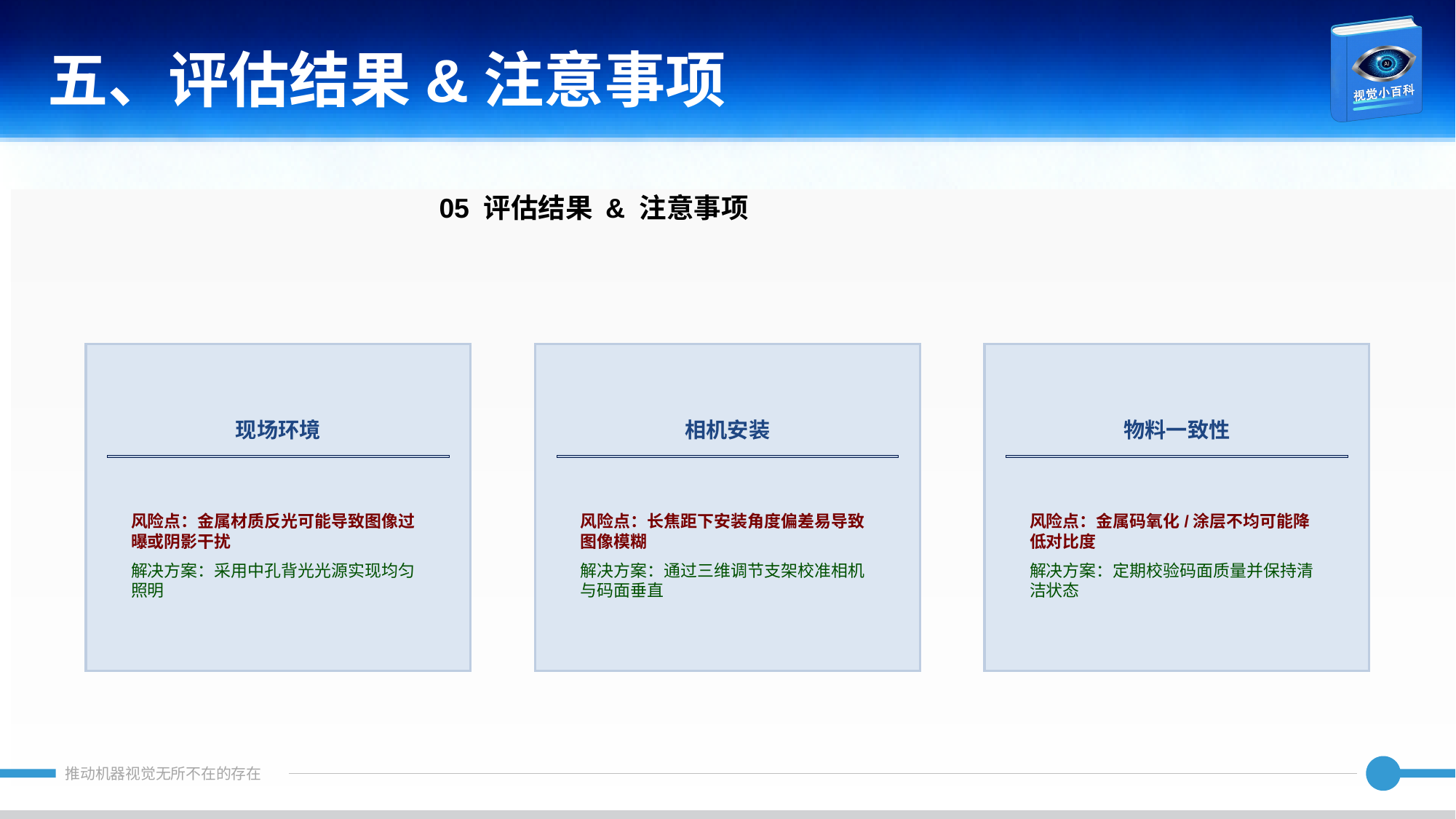

五、评估结果&注意事项

05 评估结果 & 注意事项

现场环境

相机安装

物料一致性

风险点：金属材质反光可能导致图像过曝或阴影干扰
解决方案：采用中孔背光光源实现均匀照明

风险点：长焦距下安装角度偏差易导致图像模糊
解决方案：通过三维调节支架校准相机与码面垂直

风险点：金属码氧化/涂层不均可能降低对比度
解决方案：定期校验码面质量并保持清洁状态
10